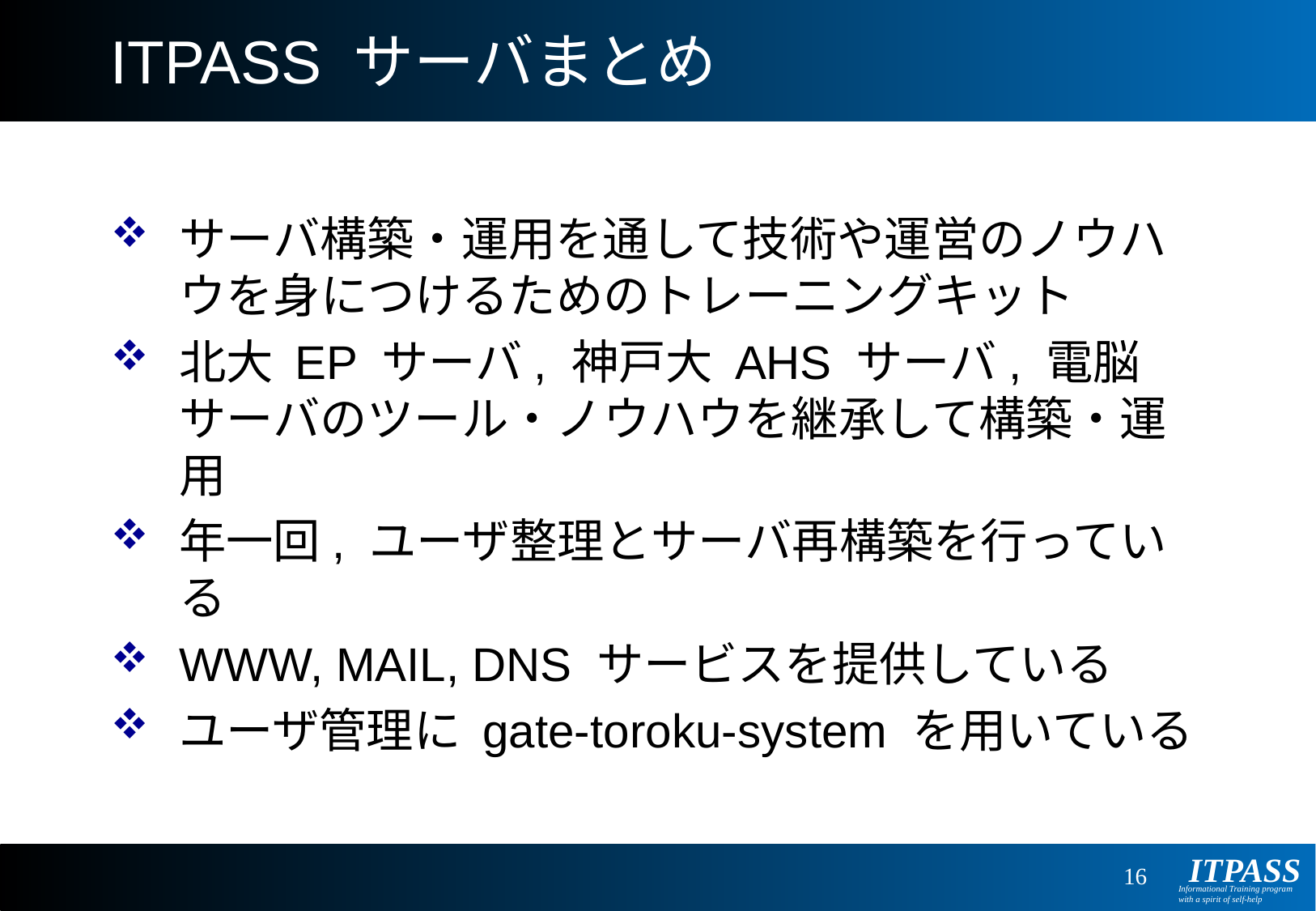

# ITPASS サーバまとめ
サーバ構築・運用を通して技術や運営のノウハウを身につけるためのトレーニングキット
北大 EP サーバ, 神戸大 AHS サーバ, 電脳サーバのツール・ノウハウを継承して構築・運用
年一回, ユーザ整理とサーバ再構築を行っている
WWW, MAIL, DNS サービスを提供している
ユーザ管理に gate-toroku-system を用いている
16